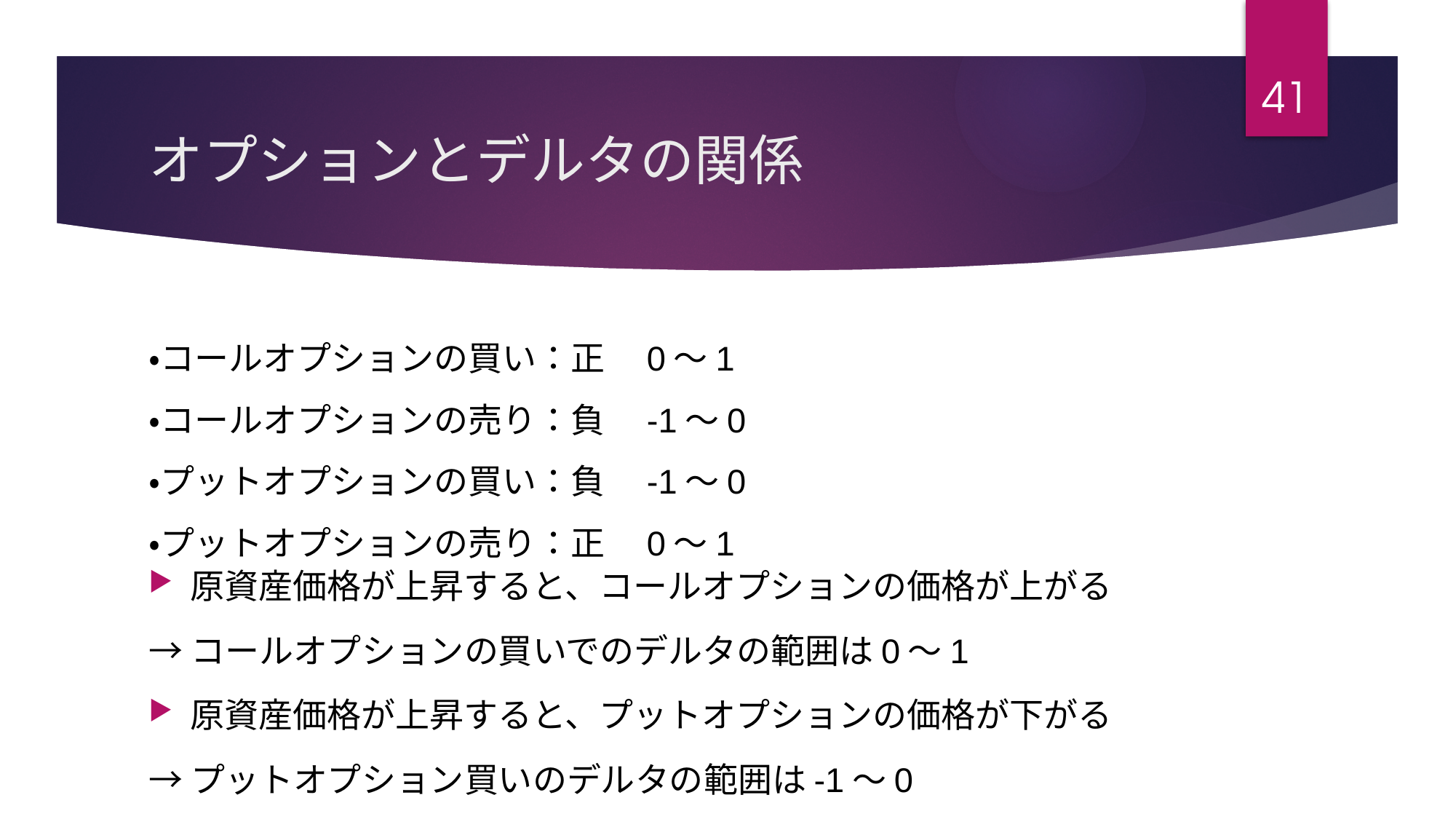

41
# オプションとデルタの関係
・コールオプションの買い：正　0～1
・コールオプションの売り：負　-1～0
・プットオプションの買い：負　-1～0
・プットオプションの売り：正　0～1
原資産価格が上昇すると、コールオプションの価格が上がる
→コールオプションの買いでのデルタの範囲は0～1
原資産価格が上昇すると、プットオプションの価格が下がる
→プットオプション買いのデルタの範囲は-1～0